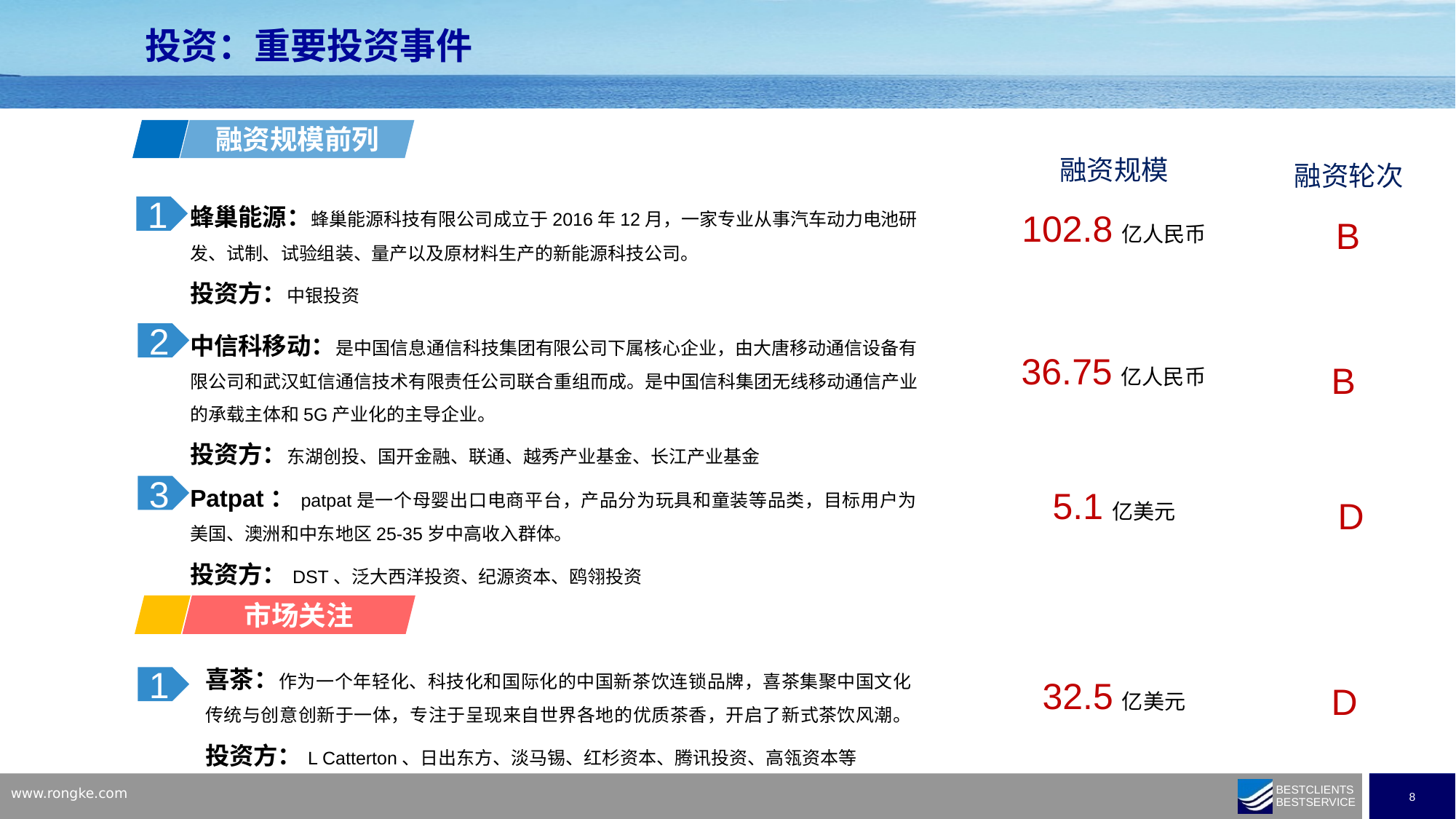

投资：重要投资事件

融资规模前列
融资规模
融资轮次
蜂巢能源：蜂巢能源科技有限公司成立于2016年12月，一家专业从事汽车动力电池研发、试制、试验组装、量产以及原材料生产的新能源科技公司。
投资方：中银投资
1
102.8亿人民币
B
中信科移动：是中国信息通信科技集团有限公司下属核心企业，由大唐移动通信设备有限公司和武汉虹信通信技术有限责任公司联合重组而成。是中国信科集团无线移动通信产业的承载主体和5G产业化的主导企业。
投资方：东湖创投、国开金融、联通、越秀产业基金、长江产业基金
2
36.75亿人民币
B
Patpat：patpat是一个母婴出口电商平台，产品分为玩具和童装等品类，目标用户为美国、澳洲和中东地区25-35岁中高收入群体。
投资方：DST、泛大西洋投资、纪源资本、鸥翎投资
3
5.1亿美元
D

市场关注
喜茶：作为一个年轻化、科技化和国际化的中国新茶饮连锁品牌，喜茶集聚中国文化传统与创意创新于一体，专注于呈现来自世界各地的优质茶香，开启了新式茶饮风潮。投资方：L Catterton、日出东方、淡马锡、红杉资本、腾讯投资、高瓴资本等
1
32.5亿美元
D